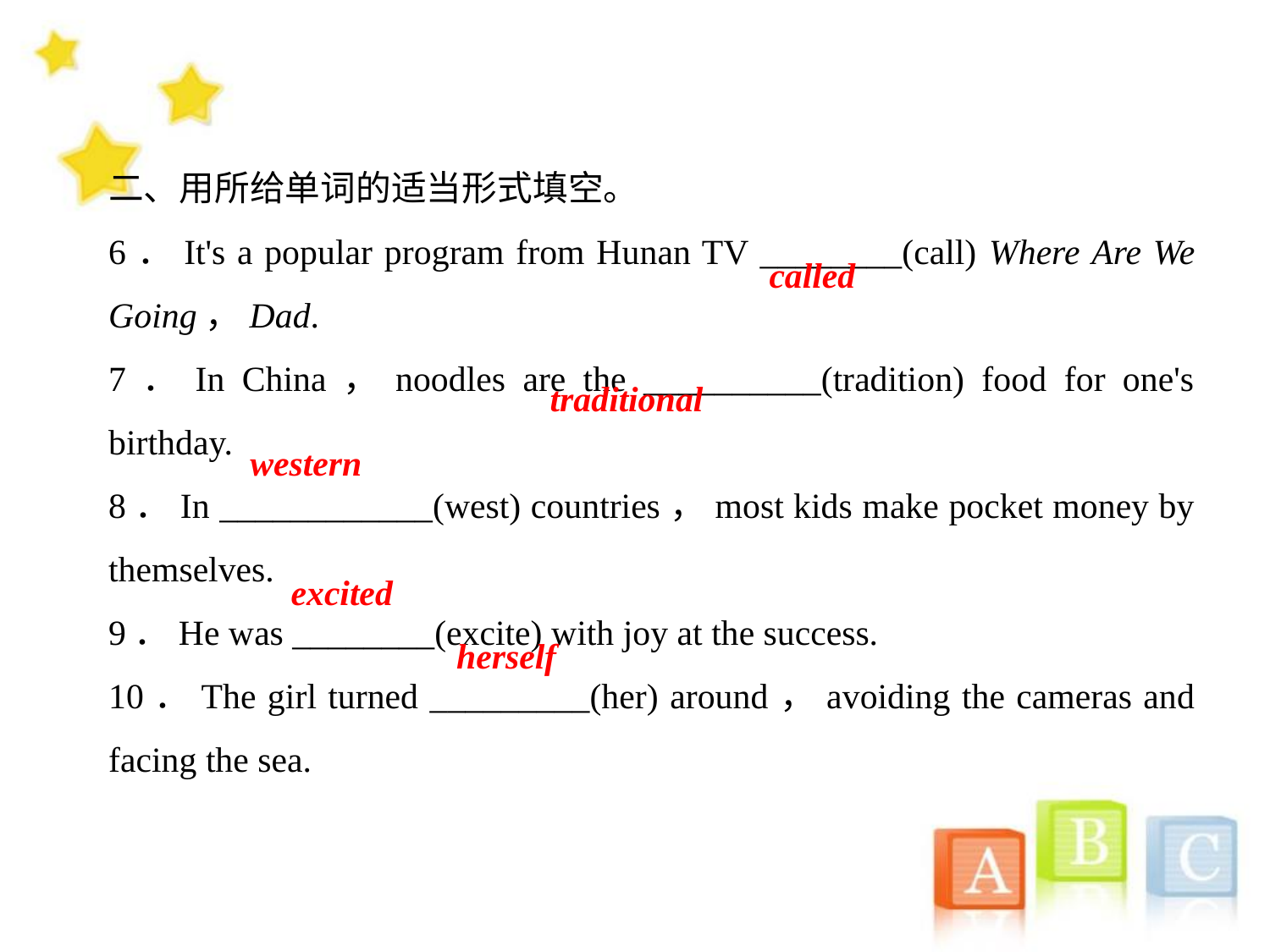

二、用所给单词的适当形式填空。
6．It's a popular program from Hunan TV ________(call) Where Are We Going，Dad.
7．In China，noodles are the __________(tradition) food for one's birthday.
8．In ____________(west) countries，most kids make pocket money by themselves.
9．He was ________(excite) with joy at the success.
10．The girl turned _________(her) around，avoiding the cameras and facing the sea.
called
traditional
western
excited
herself